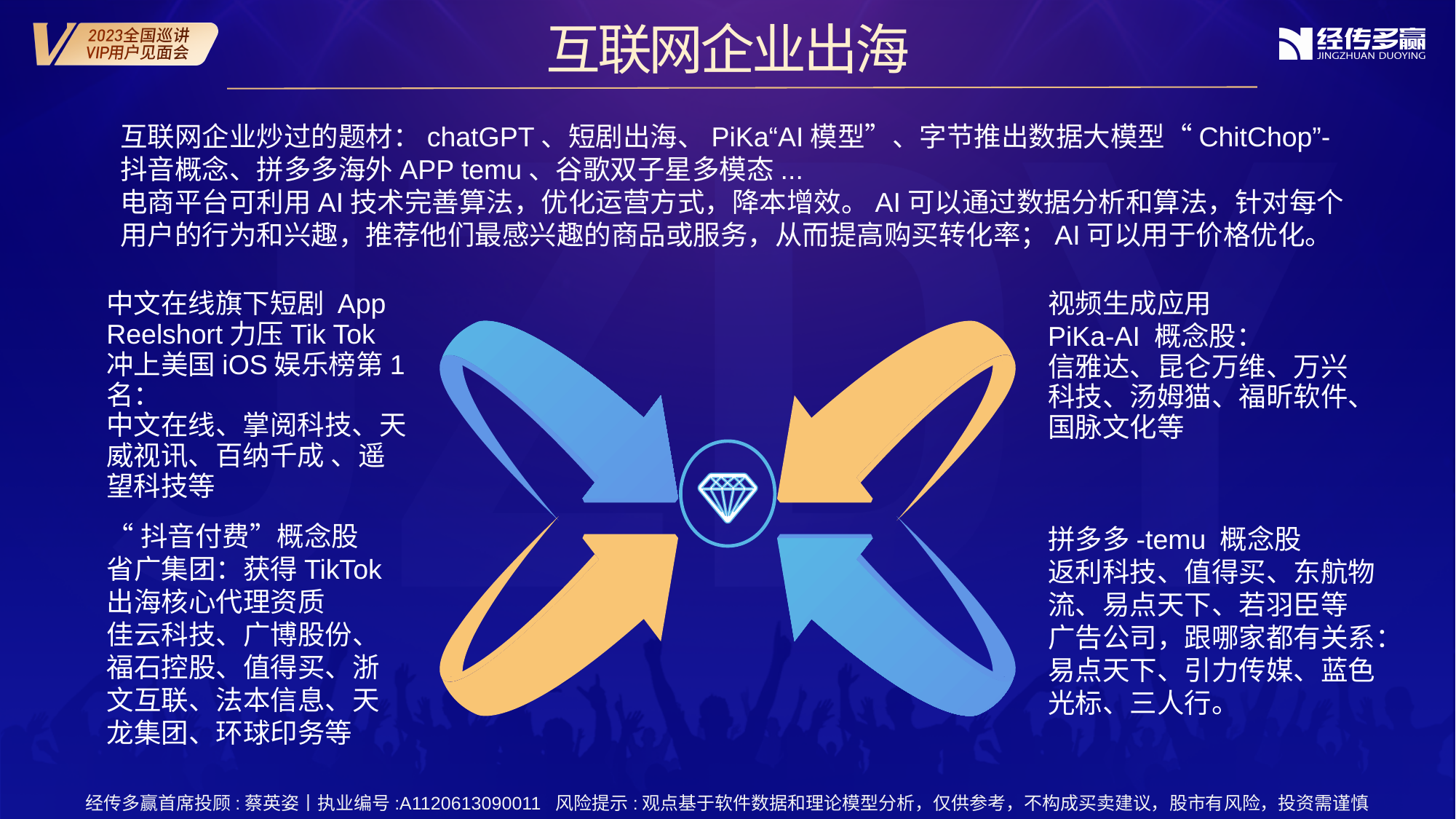

互联网企业出海
互联网企业炒过的题材：chatGPT、短剧出海、PiKa“AI模型”、字节推出数据大模型“ChitChop”-抖音概念、拼多多海外APP temu、谷歌双子星多模态...
电商平台可利用AI技术完善算法，优化运营方式，降本增效。AI可以通过数据分析和算法，针对每个用户的行为和兴趣，推荐他们最感兴趣的商品或服务，从而提高购买转化率；AI可以用于价格优化。

视频生成应用
PiKa-AI 概念股：
信雅达、昆仑万维、万兴科技、汤姆猫、福昕软件、国脉文化等
中文在线旗下短剧 App Reelshort力压Tik Tok冲上美国iOS娱乐榜第1名：
中文在线、掌阅科技、天威视讯、百纳千成 、遥望科技等

“抖音付费”概念股
省广集团：获得TikTok出海核心代理资质
佳云科技、广博股份、福石控股、值得买、浙文互联、法本信息、天龙集团、环球印务等

拼多多-temu 概念股
返利科技、值得买、东航物流、易点天下、若羽臣等
广告公司，跟哪家都有关系：易点天下、引力传媒、蓝色光标、三人行。